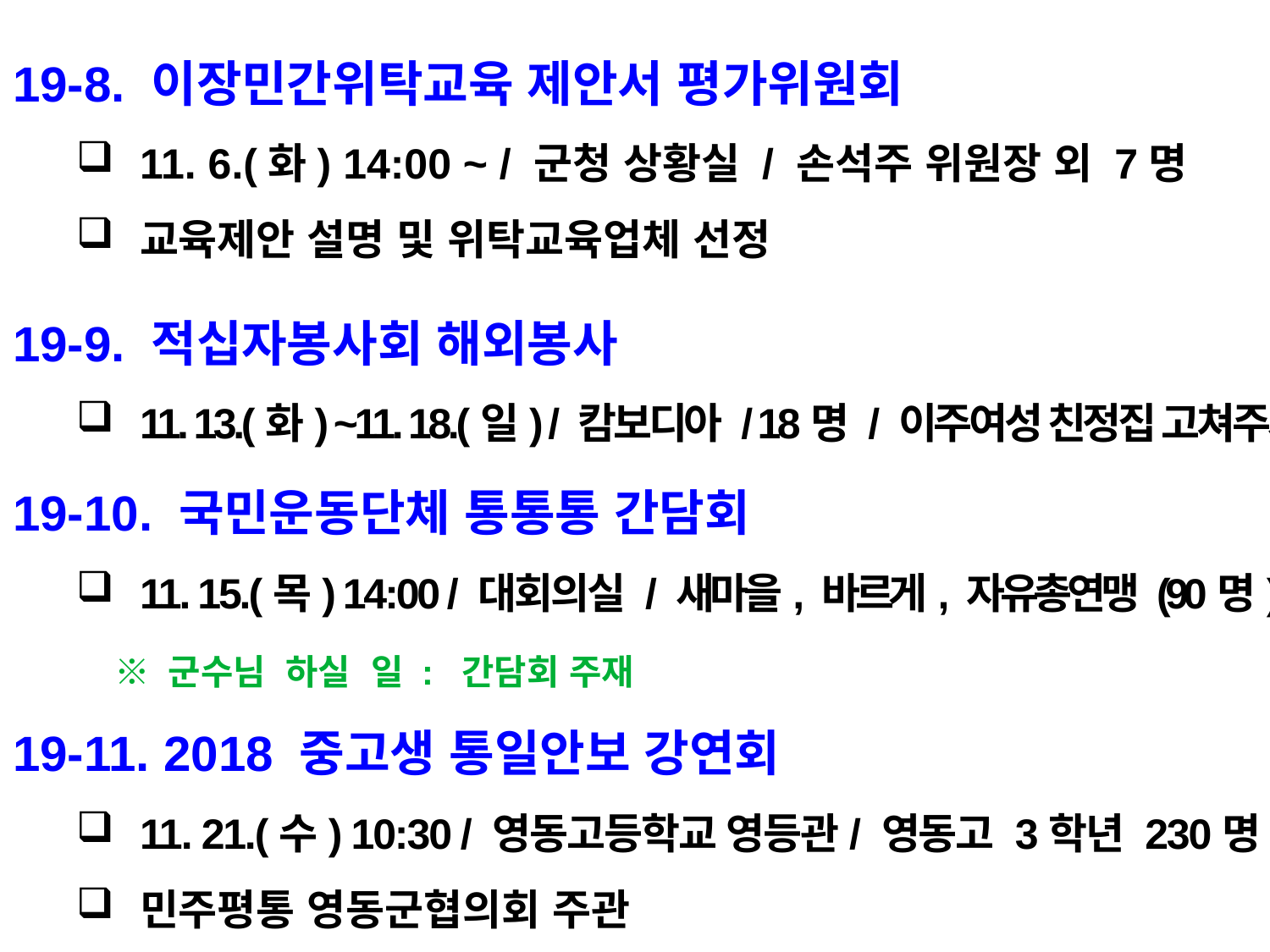

19-8. 이장민간위탁교육 제안서 평가위원회
11. 6.(화) 14:00 ~ / 군청 상황실 / 손석주 위원장 외 7명
교육제안 설명 및 위탁교육업체 선정
19-9. 적십자봉사회 해외봉사
11. 13.(화) ~11. 18.(일) / 캄보디아 / 18명 / 이주여성 친정집 고쳐주기

19-10. 국민운동단체 통통통 간담회
11. 15.(목) 14:00 / 대회의실 / 새마을, 바르게, 자유총연맹 (90명)
     ※ 군수님  하실  일 :  간담회 주재

19-11. 2018 중고생 통일안보 강연회
11. 21.(수) 10:30 / 영동고등학교 영등관/ 영동고 3학년 230명
민주평통 영동군협의회 주관